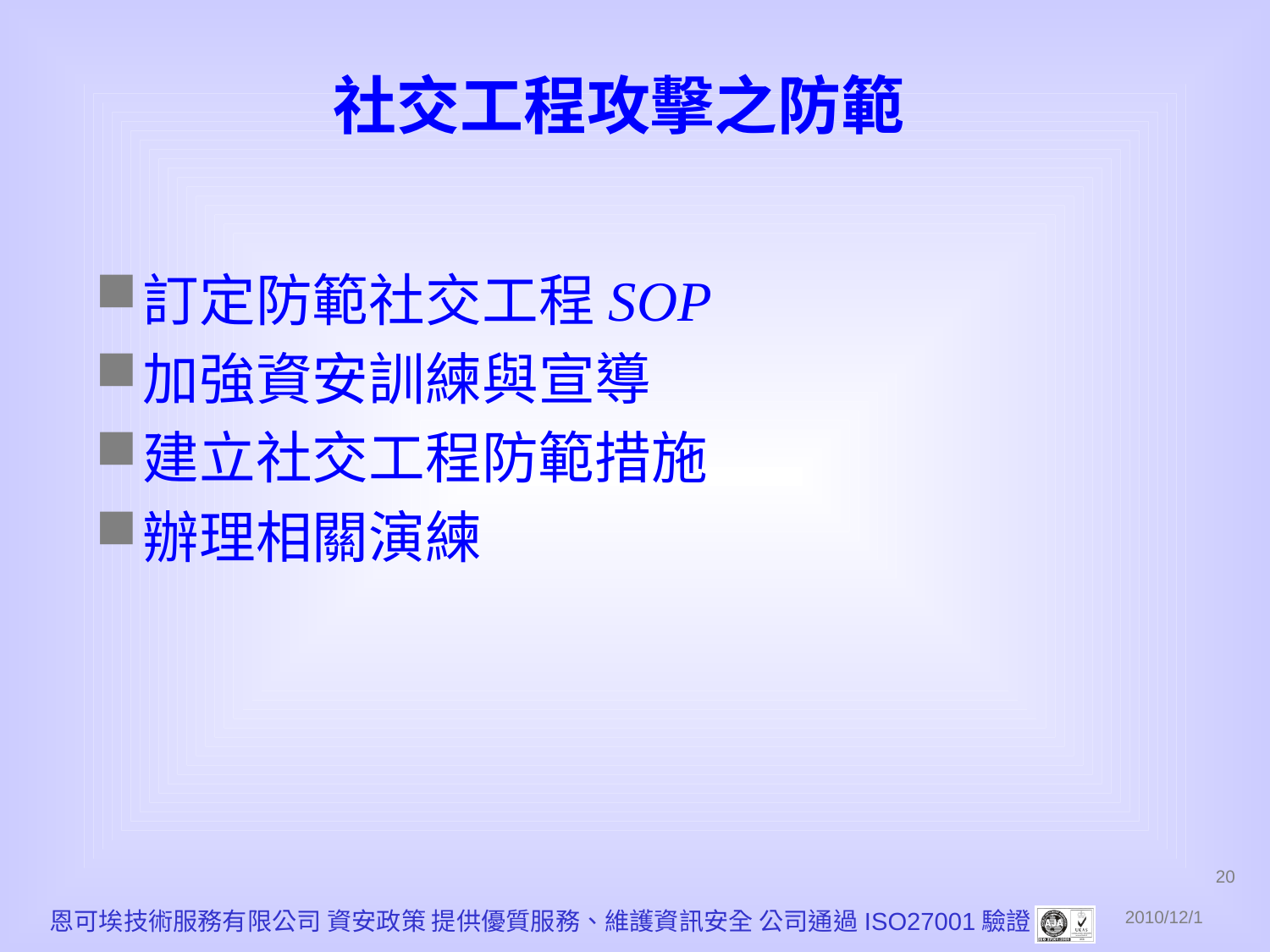

# 社交工程攻擊之防範
訂定防範社交工程SOP
加強資安訓練與宣導
建立社交工程防範措施
辦理相關演練

20
恩可埃技術服務有限公司 資安政策 提供優質服務、維護資訊安全 公司通過ISO27001驗證
2010/12/1